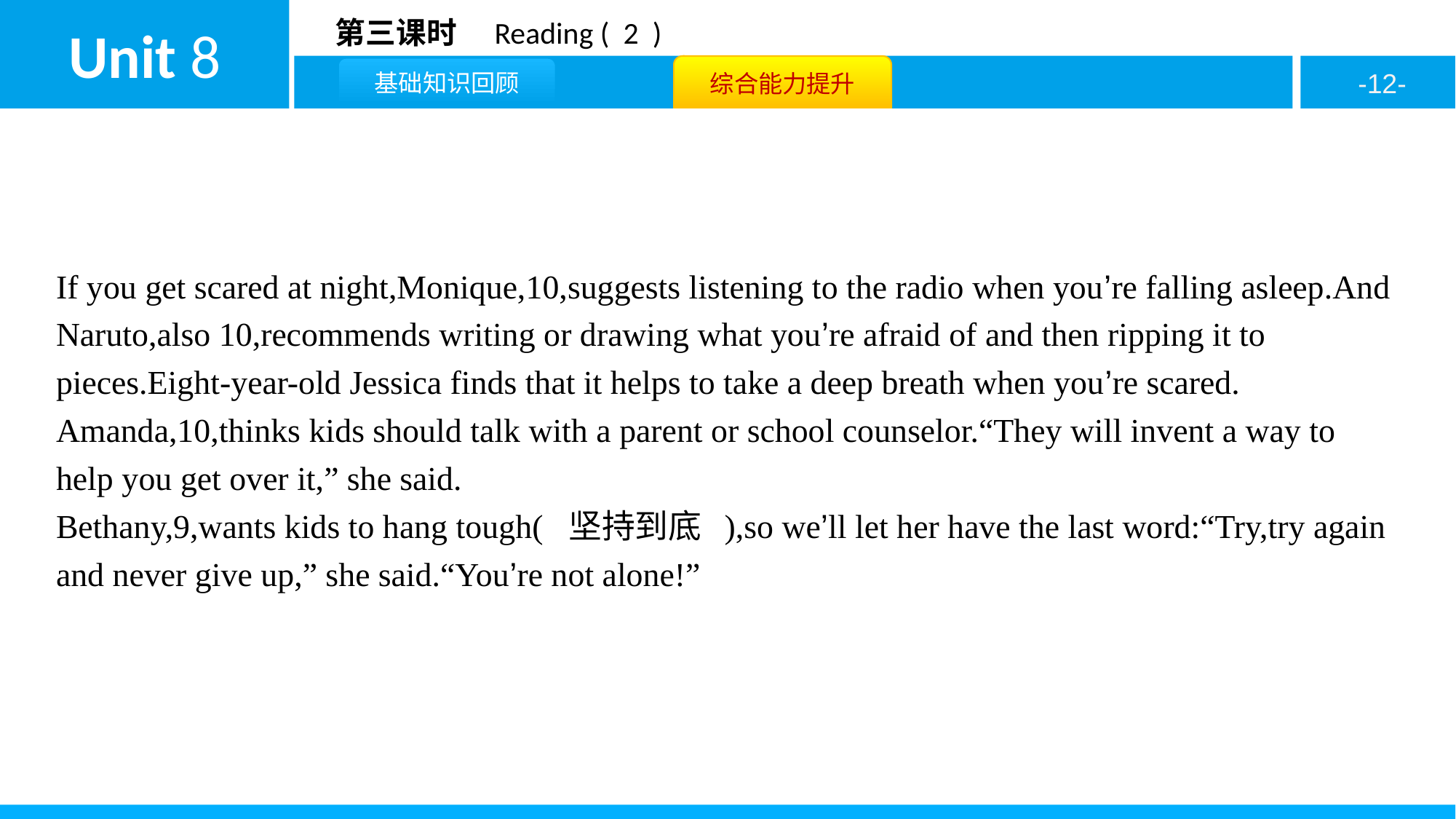

If you get scared at night,Monique,10,suggests listening to the radio when you’re falling asleep.And Naruto,also 10,recommends writing or drawing what you’re afraid of and then ripping it to pieces.Eight-year-old Jessica finds that it helps to take a deep breath when you’re scared.
Amanda,10,thinks kids should talk with a parent or school counselor.“They will invent a way to help you get over it,” she said.
Bethany,9,wants kids to hang tough(  坚持到底  ),so we’ll let her have the last word:“Try,try again and never give up,” she said.“You’re not alone!”